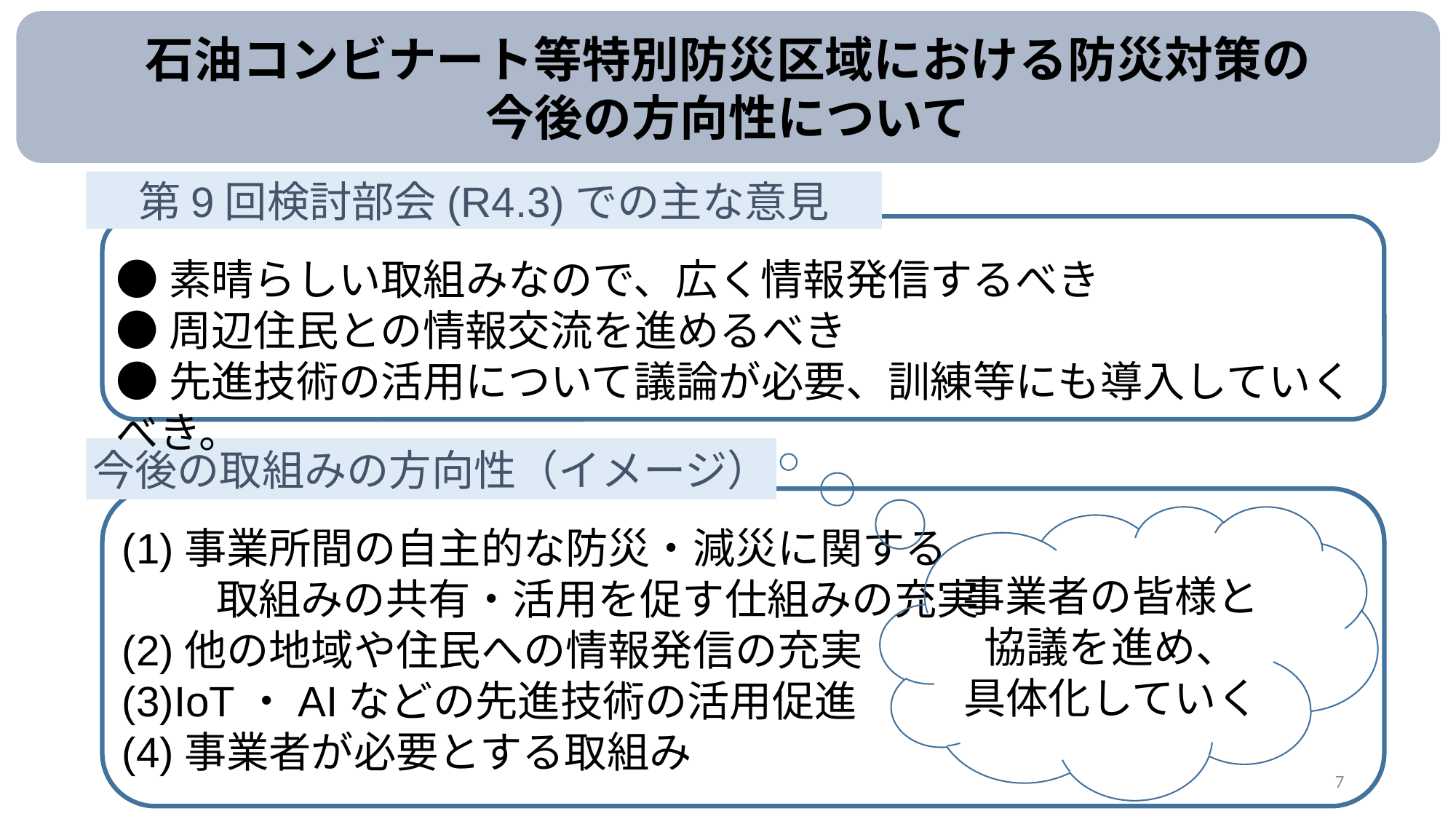

石油コンビナート等特別防災区域における防災対策の
今後の方向性について
第9回検討部会(R4.3)での主な意見

●素晴らしい取組みなので、広く情報発信するべき
●周辺住民との情報交流を進めるべき
●先進技術の活用について議論が必要、訓練等にも導入していくべき。
今後の取組みの方向性（イメージ）
(1)事業所間の自主的な防災・減災に関する
　　 取組みの共有・活用を促す仕組みの充実
(2)他の地域や住民への情報発信の充実
(3)IoT・AIなどの先進技術の活用促進
(4)事業者が必要とする取組み
事業者の皆様と協議を進め、
具体化していく
7